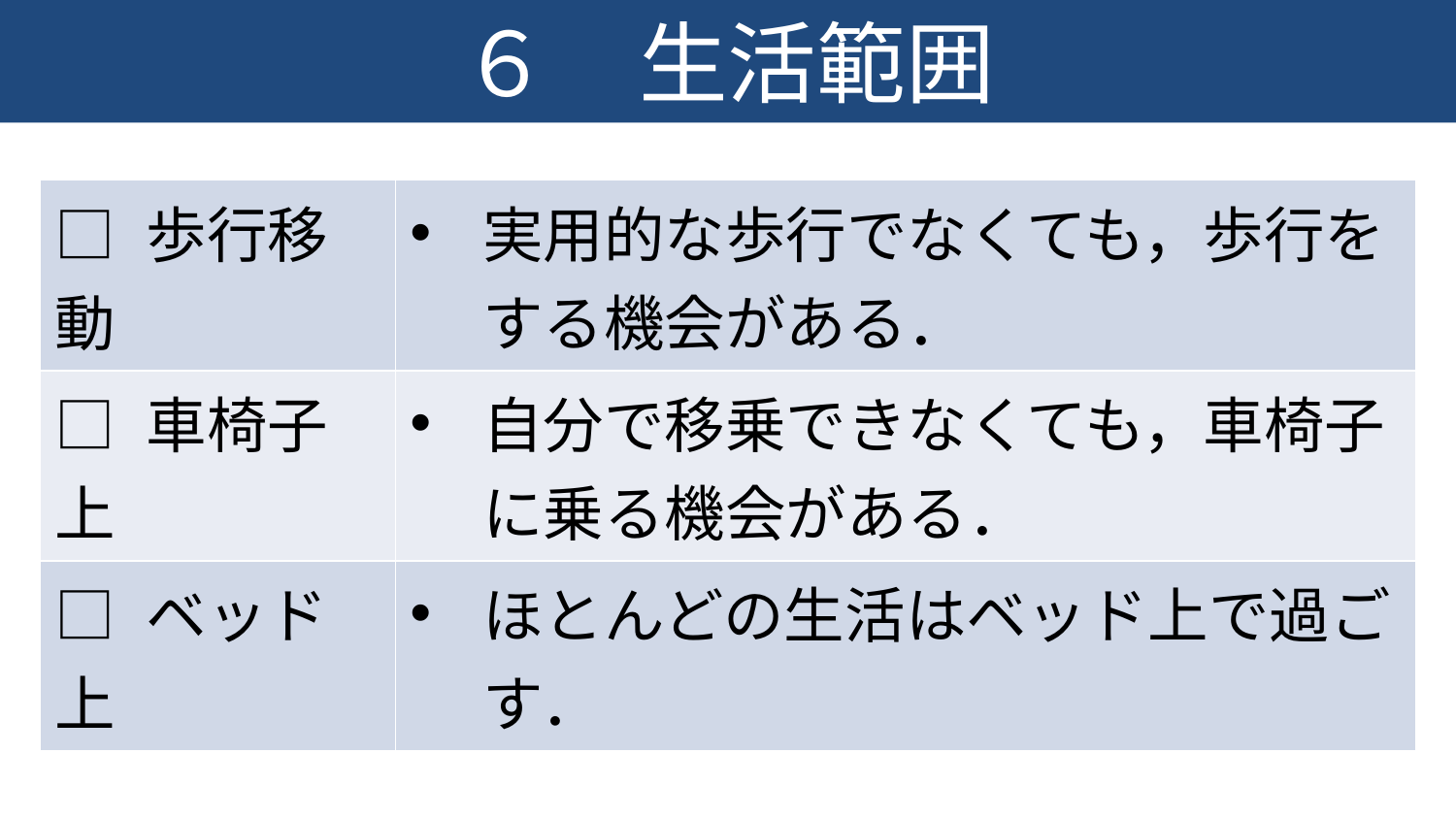

# ６　生活範囲
| □ 歩行移動 | 実用的な歩行でなくても，歩行をする機会がある． |
| --- | --- |
| □ 車椅子上 | 自分で移乗できなくても，車椅子に乗る機会がある． |
| □ ベッド上 | ほとんどの生活はベッド上で過ごす． |
活動量を確認し，必要栄養量に考慮する．